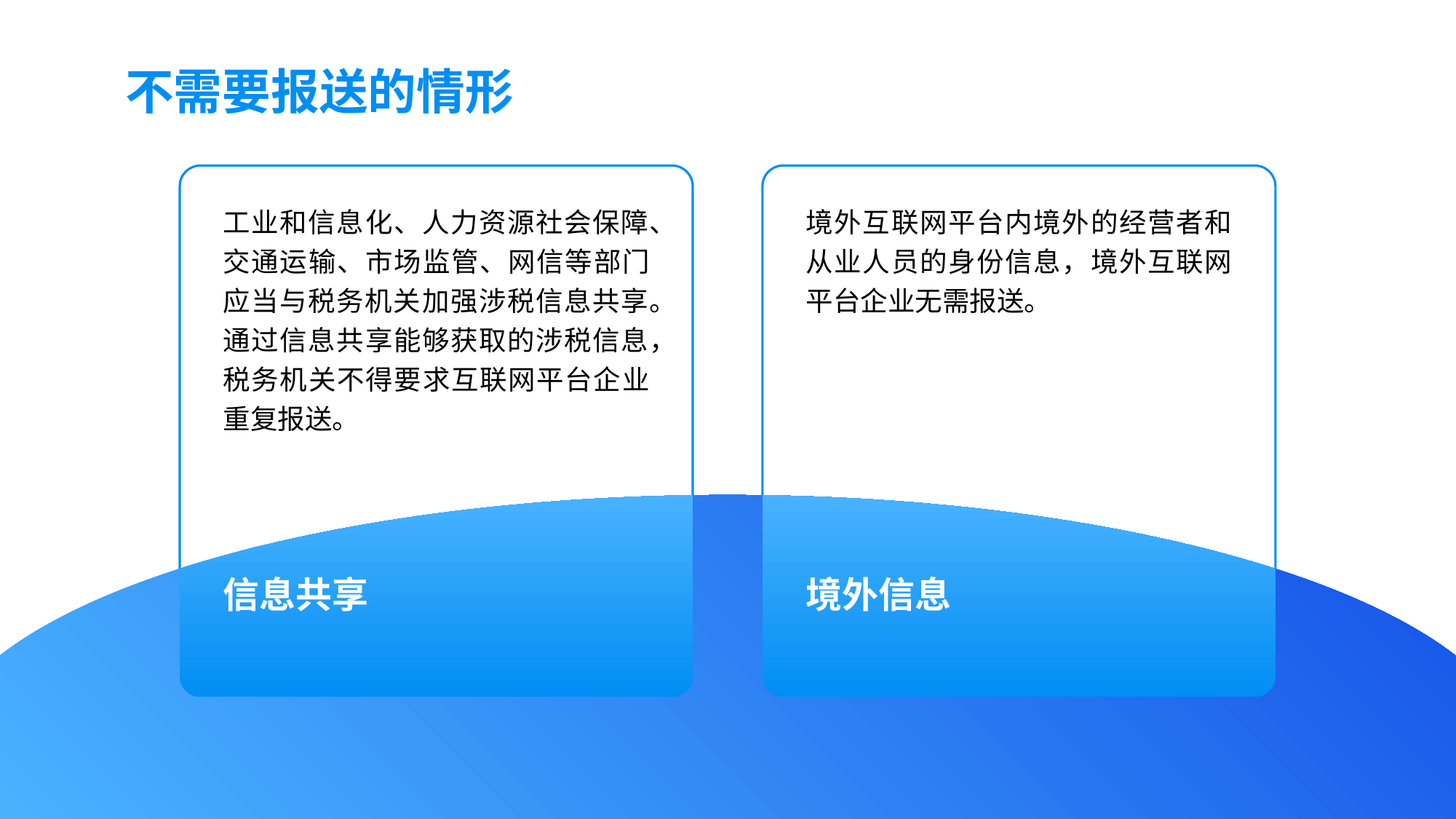

不需要报送的情形

工业和信息化、人力资源社会保障、交通运输、市场监管、网信等部门应当与税务机关加强涉税信息共享。通过信息共享能够获取的涉税信息，税务机关不得要求互联网平台企业重复报送。
境外互联网平台内境外的经营者和从业人员的身份信息，境外互联网平台企业无需报送。

信息共享
境外信息